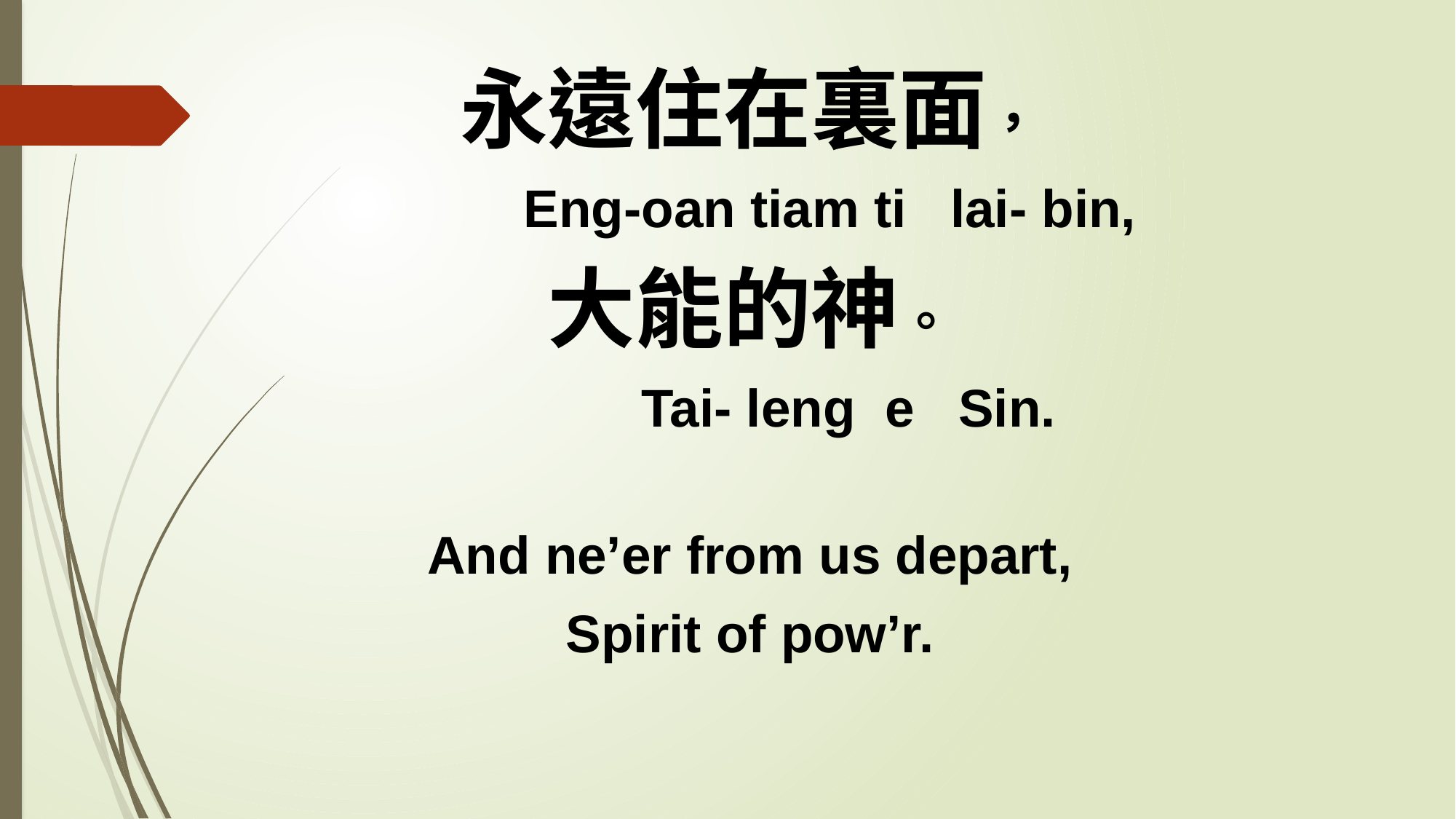

永遠住在裏面，
                    Eng-oan tiam ti   lai- bin,
大能的神。
                            Tai- leng  e   Sin.

And ne’er from us depart,
Spirit of pow’r.